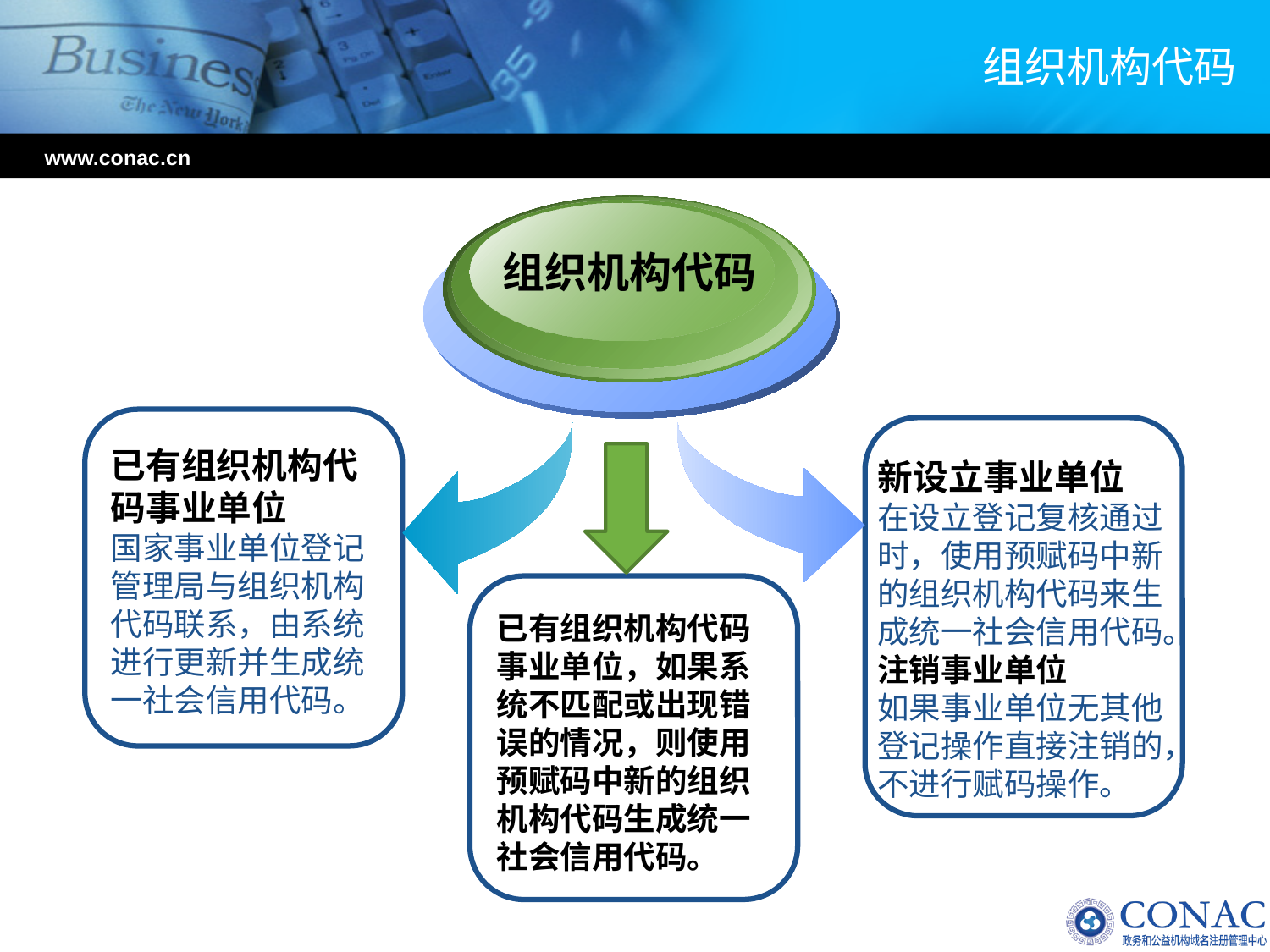

# 组织机构代码
www.conac.cn

组织机构代码

已有组织机构代码事业单位
国家事业单位登记管理局与组织机构代码联系，由系统进行更新并生成统一社会信用代码。

新设立事业单位
在设立登记复核通过时，使用预赋码中新的组织机构代码来生成统一社会信用代码。
注销事业单位
如果事业单位无其他登记操作直接注销的，不进行赋码操作。

已有组织机构代码事业单位，如果系统不匹配或出现错误的情况，则使用预赋码中新的组织机构代码生成统一社会信用代码。